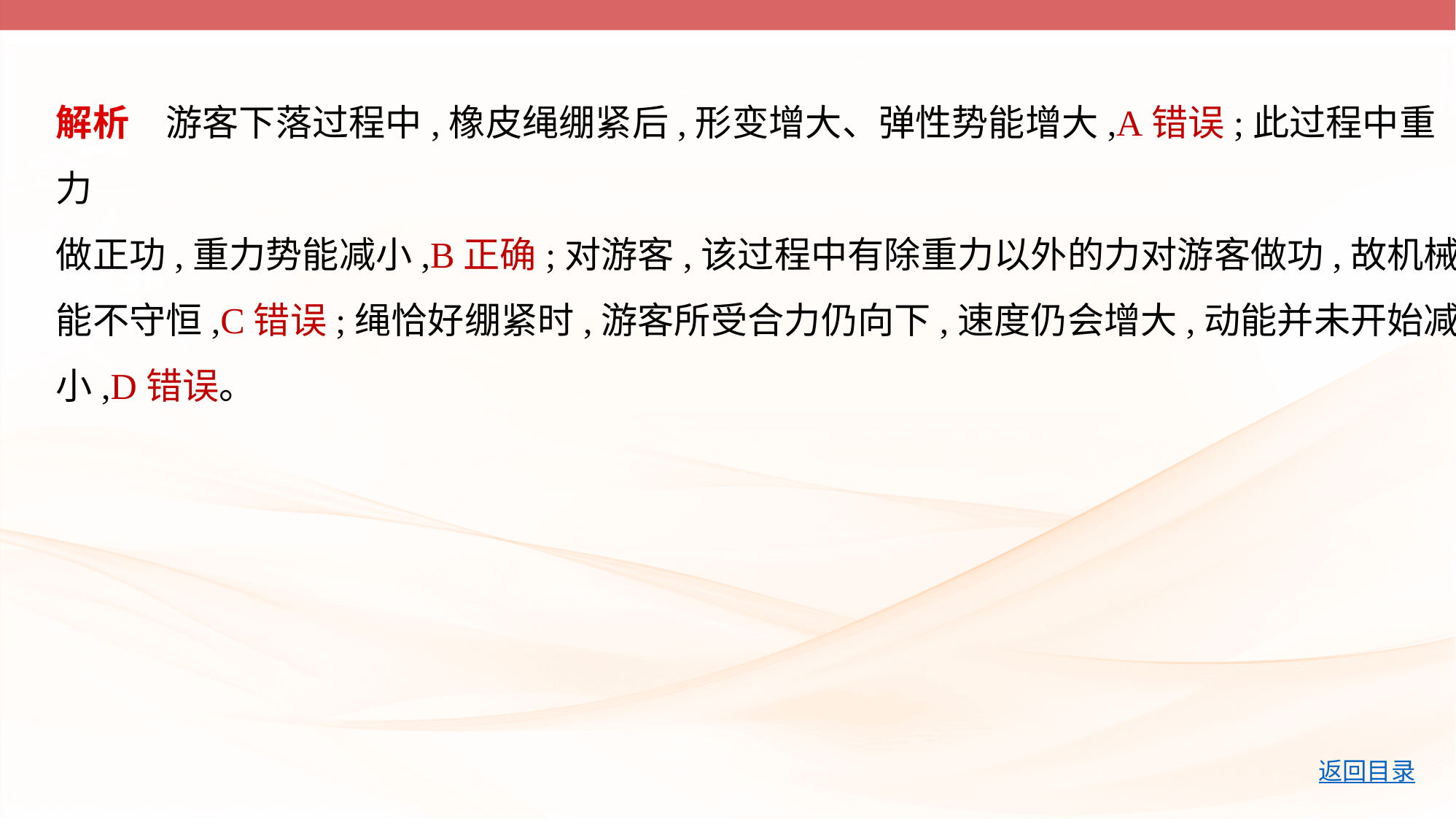

解析　游客下落过程中,橡皮绳绷紧后,形变增大、弹性势能增大,A错误;此过程中重力
做正功,重力势能减小,B正确;对游客,该过程中有除重力以外的力对游客做功,故机械
能不守恒,C错误;绳恰好绷紧时,游客所受合力仍向下,速度仍会增大,动能并未开始减
小,D错误。